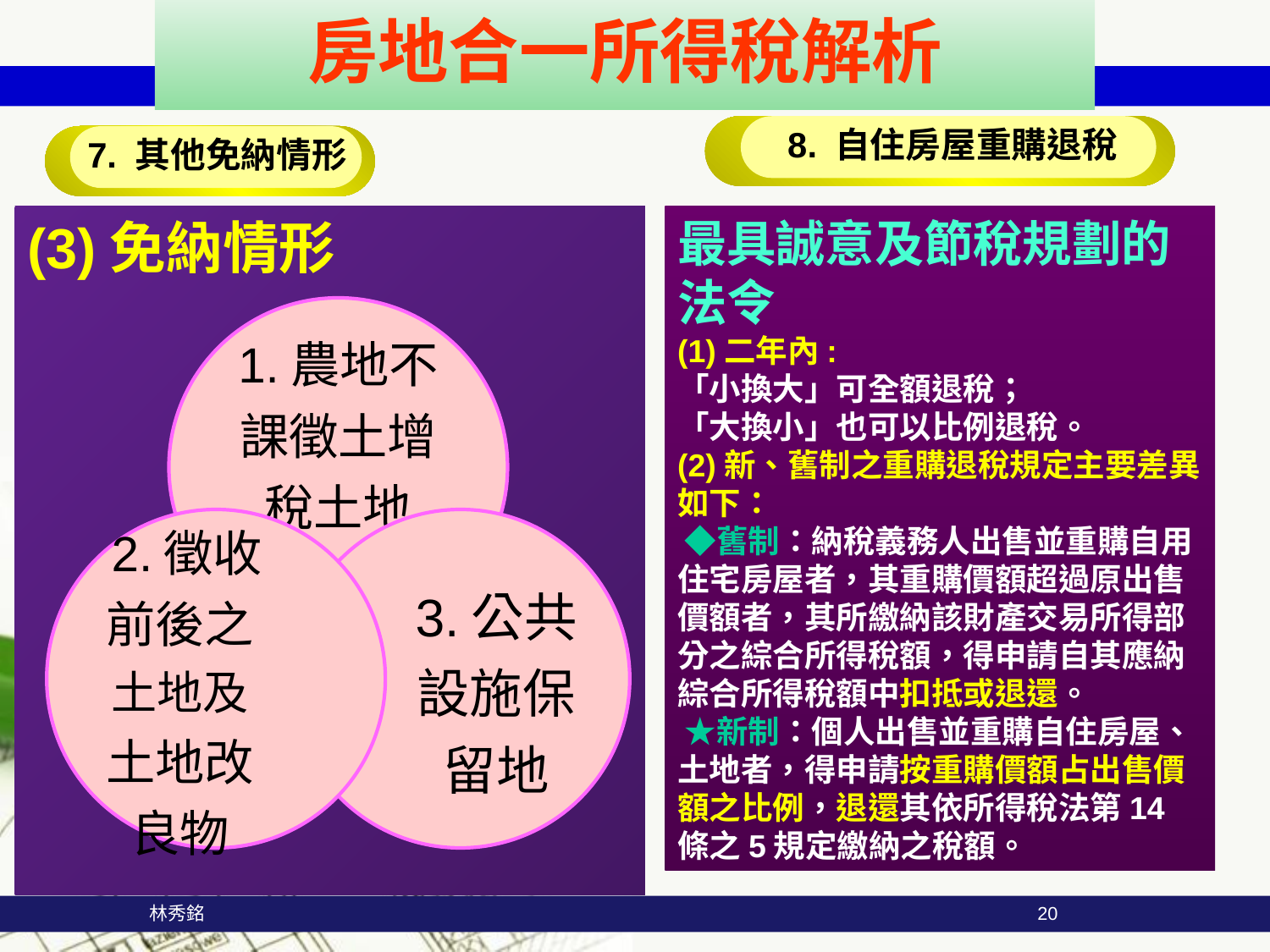

房地合一所得稅解析

8. 自住房屋重購退稅

7. 其他免納情形
(3)免納情形

最具誠意及節稅規劃的法令
(1)二年內:
「小換大」可全額退稅；
「大換小」也可以比例退稅。
(2)新、舊制之重購退稅規定主要差異如下：
 ◆舊制：納稅義務人出售並重購自用住宅房屋者，其重購價額超過原出售價額者，其所繳納該財產交易所得部分之綜合所得稅額，得申請自其應納綜合所得稅額中扣抵或退還。
 ★新制：個人出售並重購自住房屋、土地者，得申請按重購價額占出售價額之比例，退還其依所得稅法第14條之5規定繳納之稅額。
1.農地不課徵土增稅土地
                                 林秀銘

20